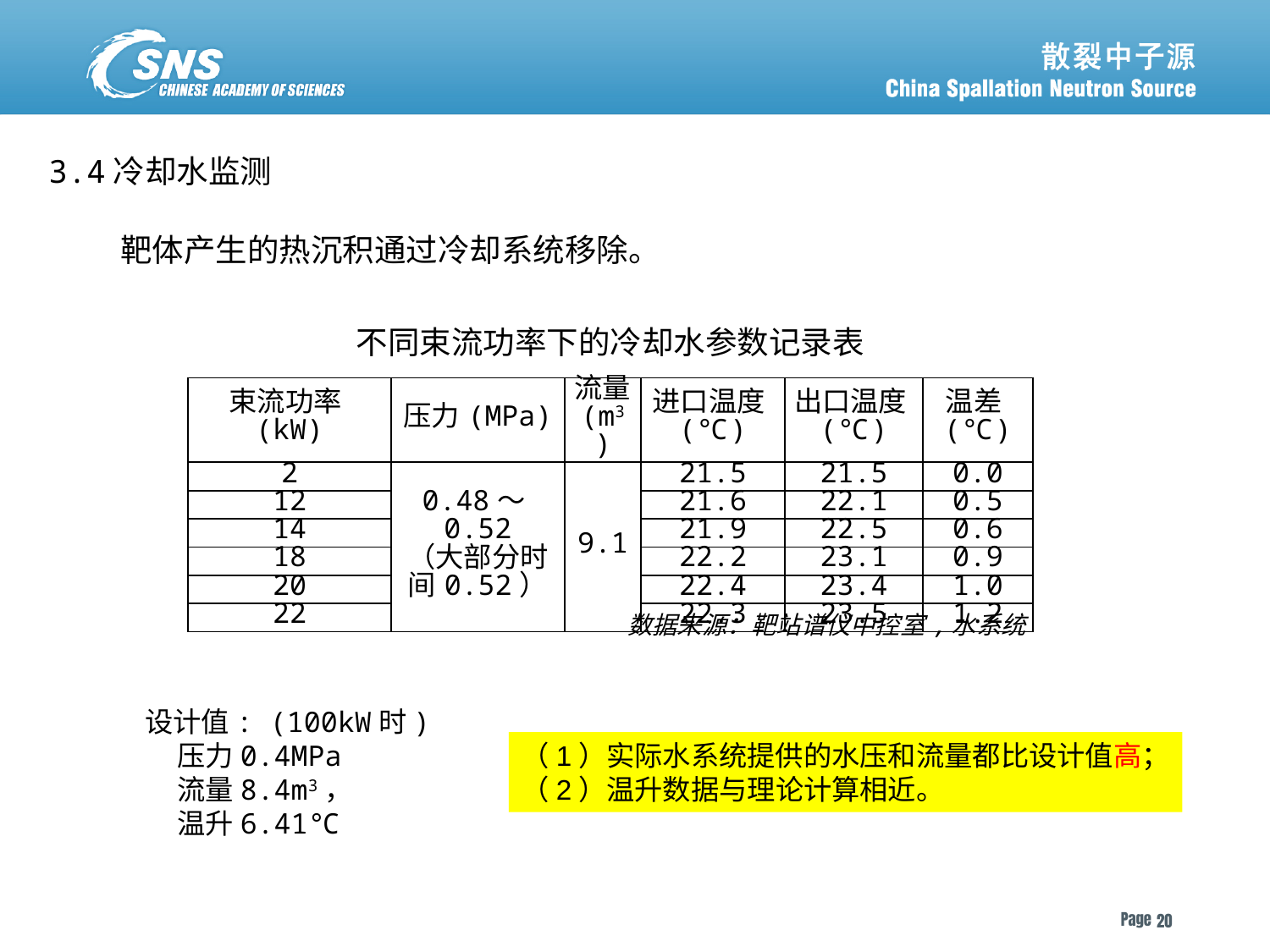

3.4冷却水监测
靶体产生的热沉积通过冷却系统移除。
不同束流功率下的冷却水参数记录表
| 束流功率(kW) | 压力(MPa) | 流量(m3) | 进口温度(℃) | 出口温度(℃) | 温差(℃) |
| --- | --- | --- | --- | --- | --- |
| 2 | 0.48～0.52 （大部分时间0.52） | 9.1 | 21.5 | 21.5 | 0.0 |
| 12 |  |  | 21.6 | 22.1 | 0.5 |
| 14 |  |  | 21.9 | 22.5 | 0.6 |
| 18 |  |  | 22.2 | 23.1 | 0.9 |
| 20 |  |  | 22.4 | 23.4 | 1.0 |
| 22 |  |  | 22.3 | 23.5 | 1.2 |
数据来源：靶站谱仪中控室,水系统
设计值: (100kW时)
    压力0.4MPa
    流量8.4m3，
    温升6.41℃
（1）实际水系统提供的水压和流量都比设计值高；
（2）温升数据与理论计算相近。
20